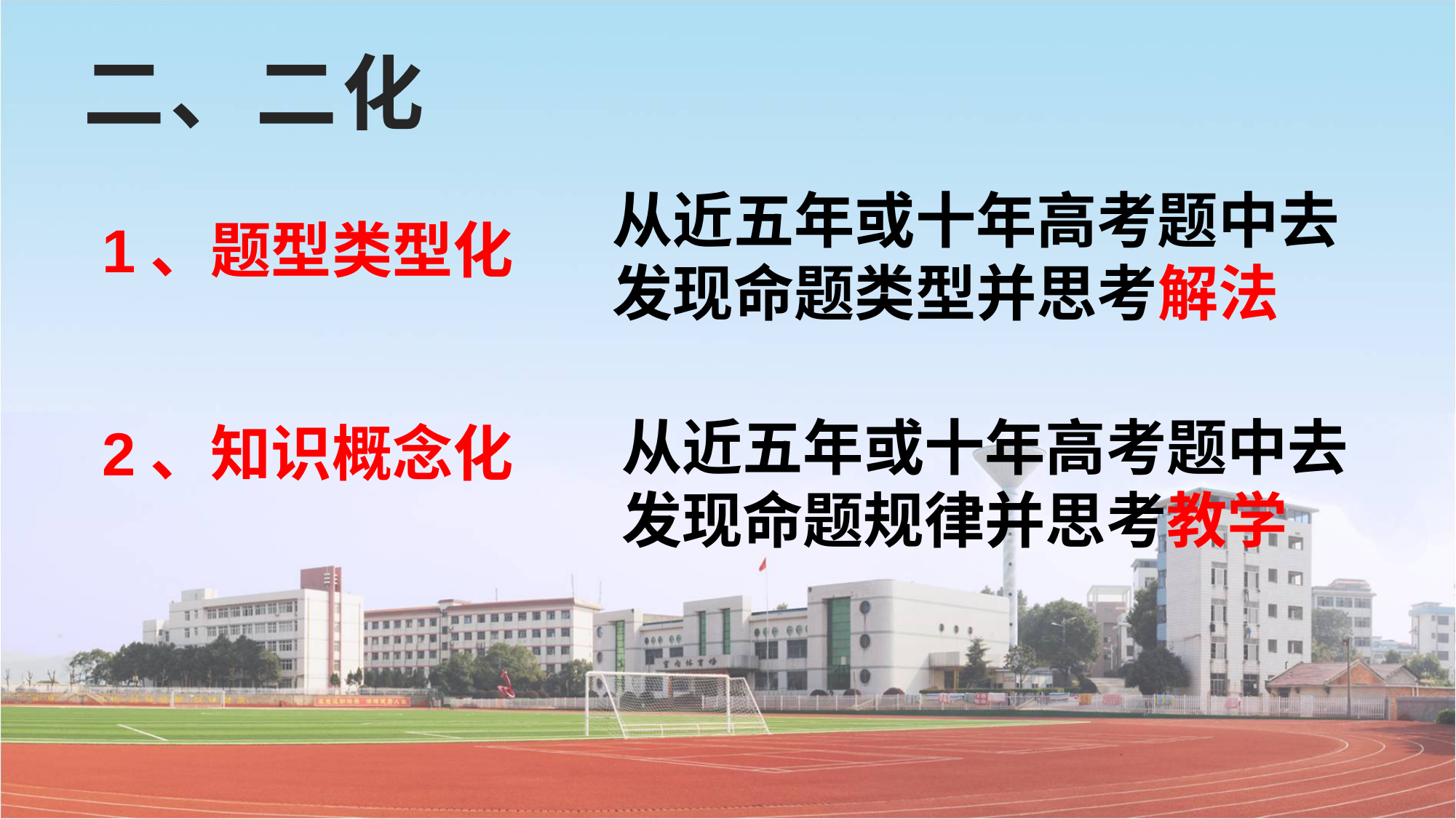

# 二、二化
从近五年或十年高考题中去发现命题类型并思考解法
1、题型类型化
从近五年或十年高考题中去发现命题规律并思考教学
2、知识概念化